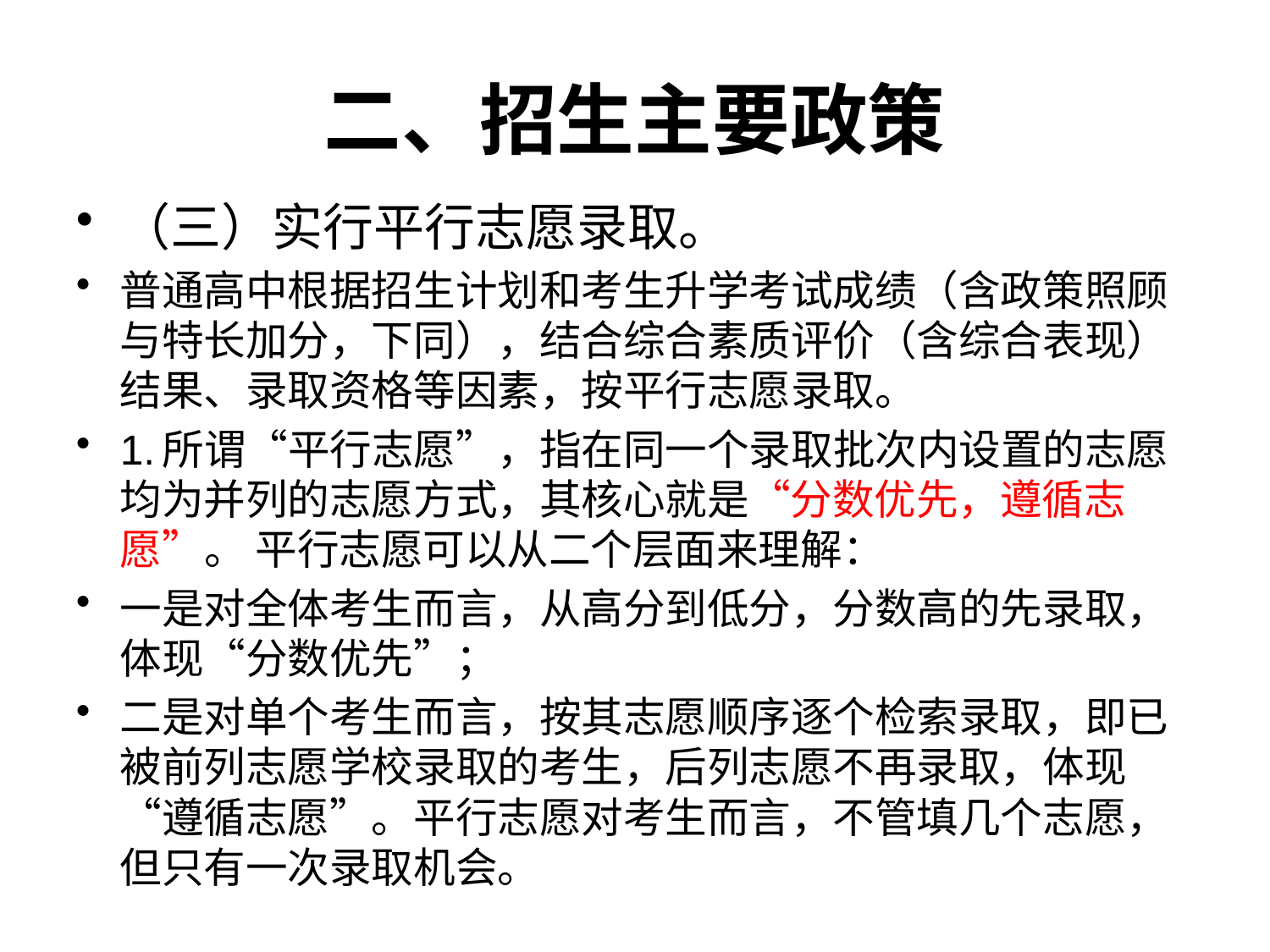

# 二、招生主要政策
（三）实行平行志愿录取。
普通高中根据招生计划和考生升学考试成绩（含政策照顾与特长加分，下同），结合综合素质评价（含综合表现）结果、录取资格等因素，按平行志愿录取。
1.所谓“平行志愿”，指在同一个录取批次内设置的志愿均为并列的志愿方式，其核心就是“分数优先，遵循志愿”。 平行志愿可以从二个层面来理解：
一是对全体考生而言，从高分到低分，分数高的先录取，体现“分数优先”；
二是对单个考生而言，按其志愿顺序逐个检索录取，即已被前列志愿学校录取的考生，后列志愿不再录取，体现“遵循志愿”。平行志愿对考生而言，不管填几个志愿，但只有一次录取机会。